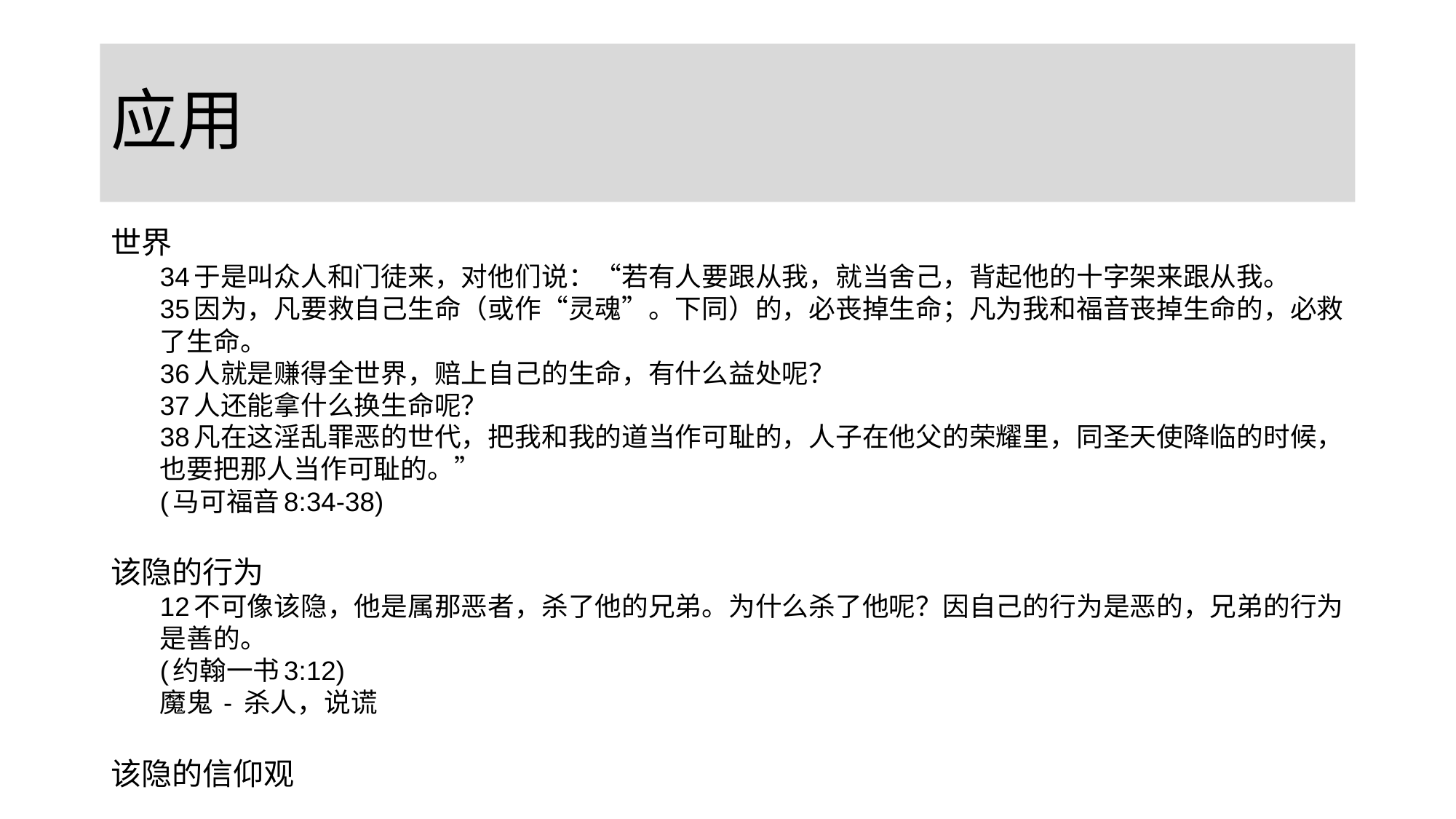

# 应用
世界
34于是叫众人和门徒来，对他们说：“若有人要跟从我，就当舍己，背起他的十字架来跟从我。
35因为，凡要救自己生命（或作“灵魂”。下同）的，必丧掉生命；凡为我和福音丧掉生命的，必救了生命。
36人就是赚得全世界，赔上自己的生命，有什么益处呢？
37人还能拿什么换生命呢？
38凡在这淫乱罪恶的世代，把我和我的道当作可耻的，人子在他父的荣耀里，同圣天使降临的时候，也要把那人当作可耻的。”
(马可福音8:34-38)

该隐的行为
12不可像该隐，他是属那恶者，杀了他的兄弟。为什么杀了他呢？因自己的行为是恶的，兄弟的行为是善的。
(约翰一书3:12)
魔鬼 - 杀人，说谎

该隐的信仰观